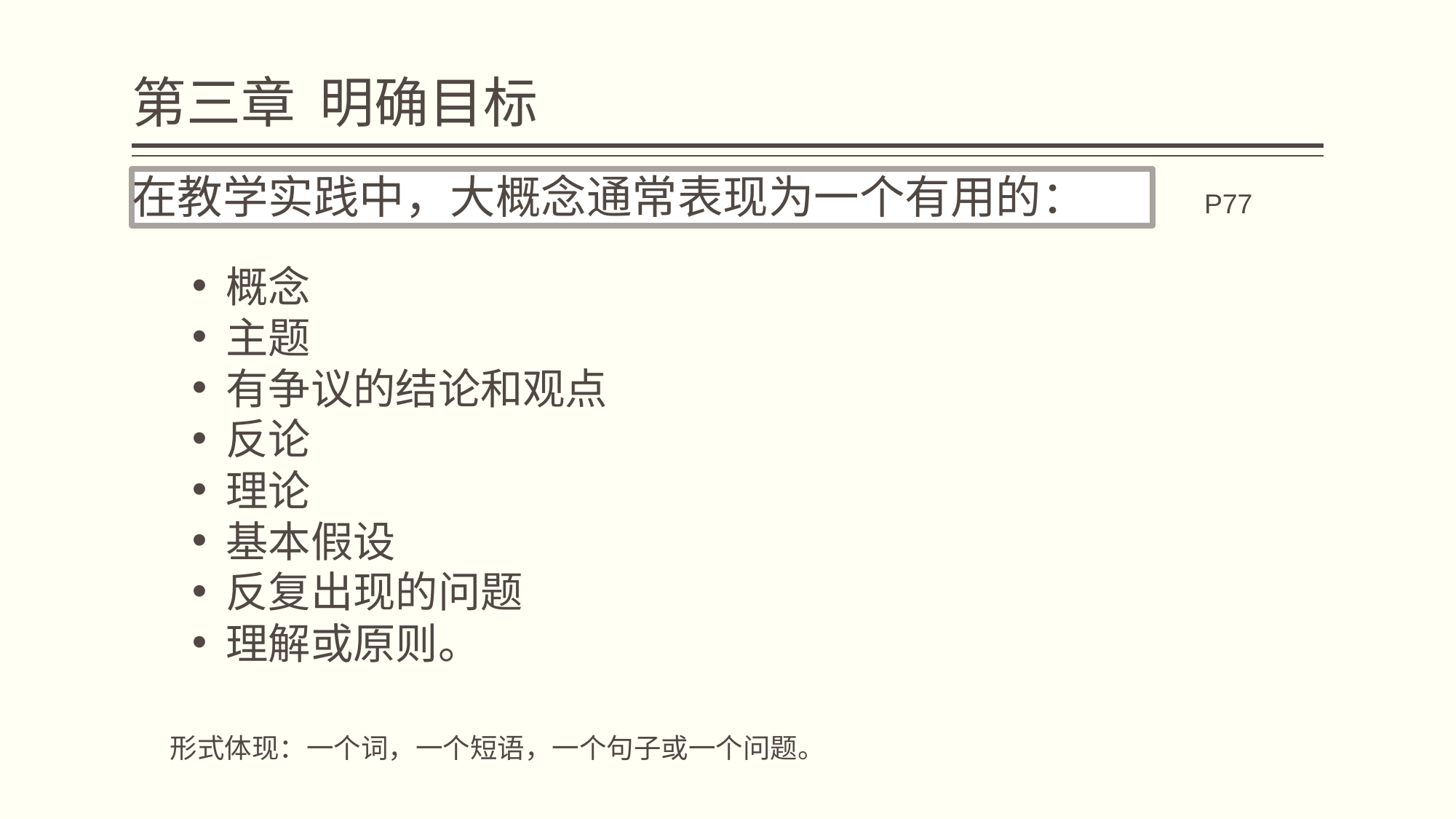

# 第三章  明确目标
在教学实践中，大概念通常表现为一个有用的：
P77
概念
主题
有争议的结论和观点
反论
理论
基本假设
反复出现的问题
理解或原则。
形式体现：一个词，一个短语，一个句子或一个问题。